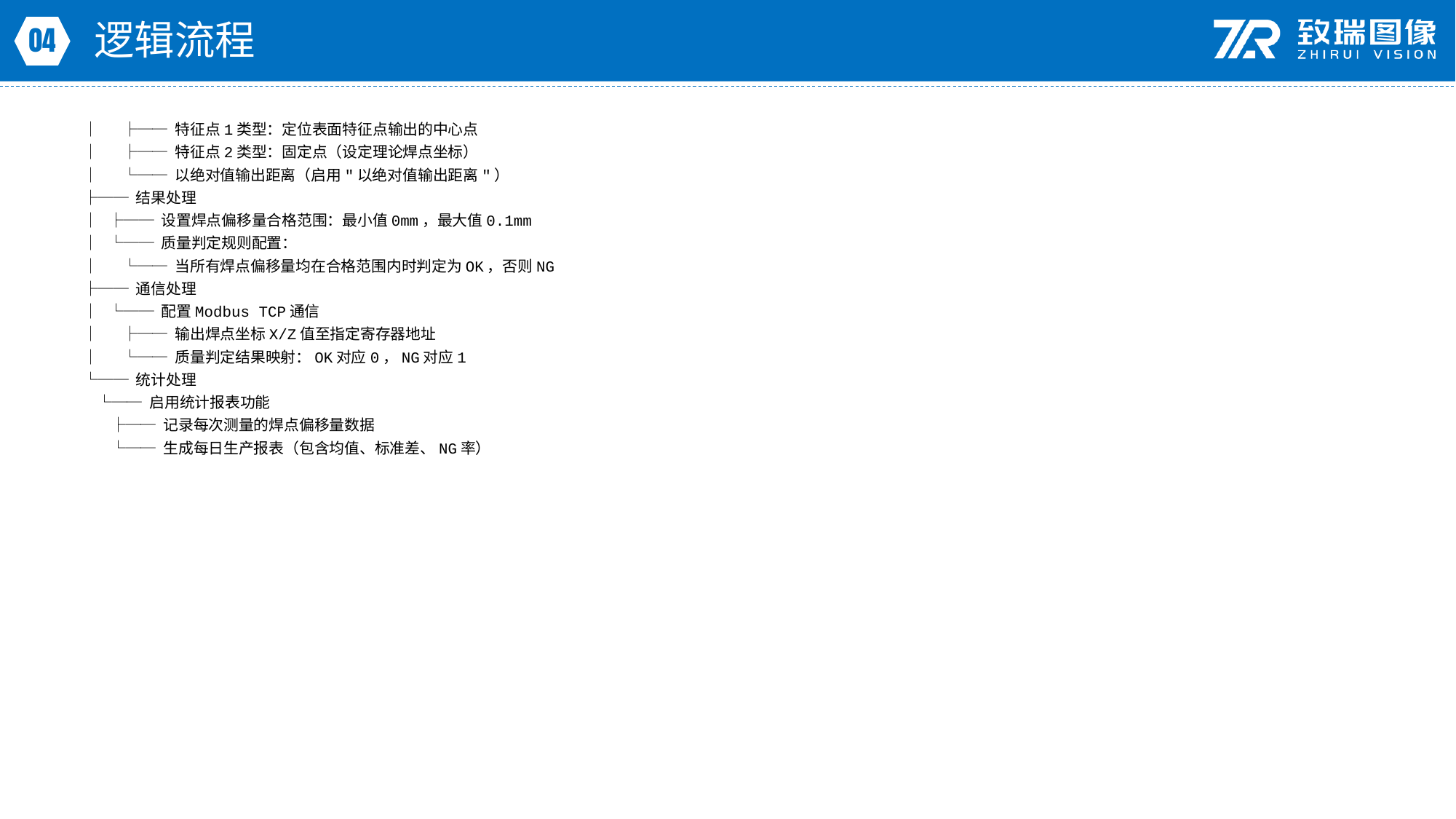

逻辑流程
04

│       ├── 特征点1类型：定位表面特征点输出的中心点
│       ├── 特征点2类型：固定点（设定理论焊点坐标）
│       └── 以绝对值输出距离（启用"以绝对值输出距离"）
├── 结果处理
│   ├── 设置焊点偏移量合格范围：最小值0mm，最大值0.1mm
│   └── 质量判定规则配置：
│       └── 当所有焊点偏移量均在合格范围内时判定为OK，否则NG
├── 通信处理
│   └── 配置Modbus TCP通信
│       ├── 输出焊点坐标X/Z值至指定寄存器地址
│       └── 质量判定结果映射：OK对应0，NG对应1
└── 统计处理
    └── 启用统计报表功能
        ├── 记录每次测量的焊点偏移量数据
        └── 生成每日生产报表（包含均值、标准差、NG率）